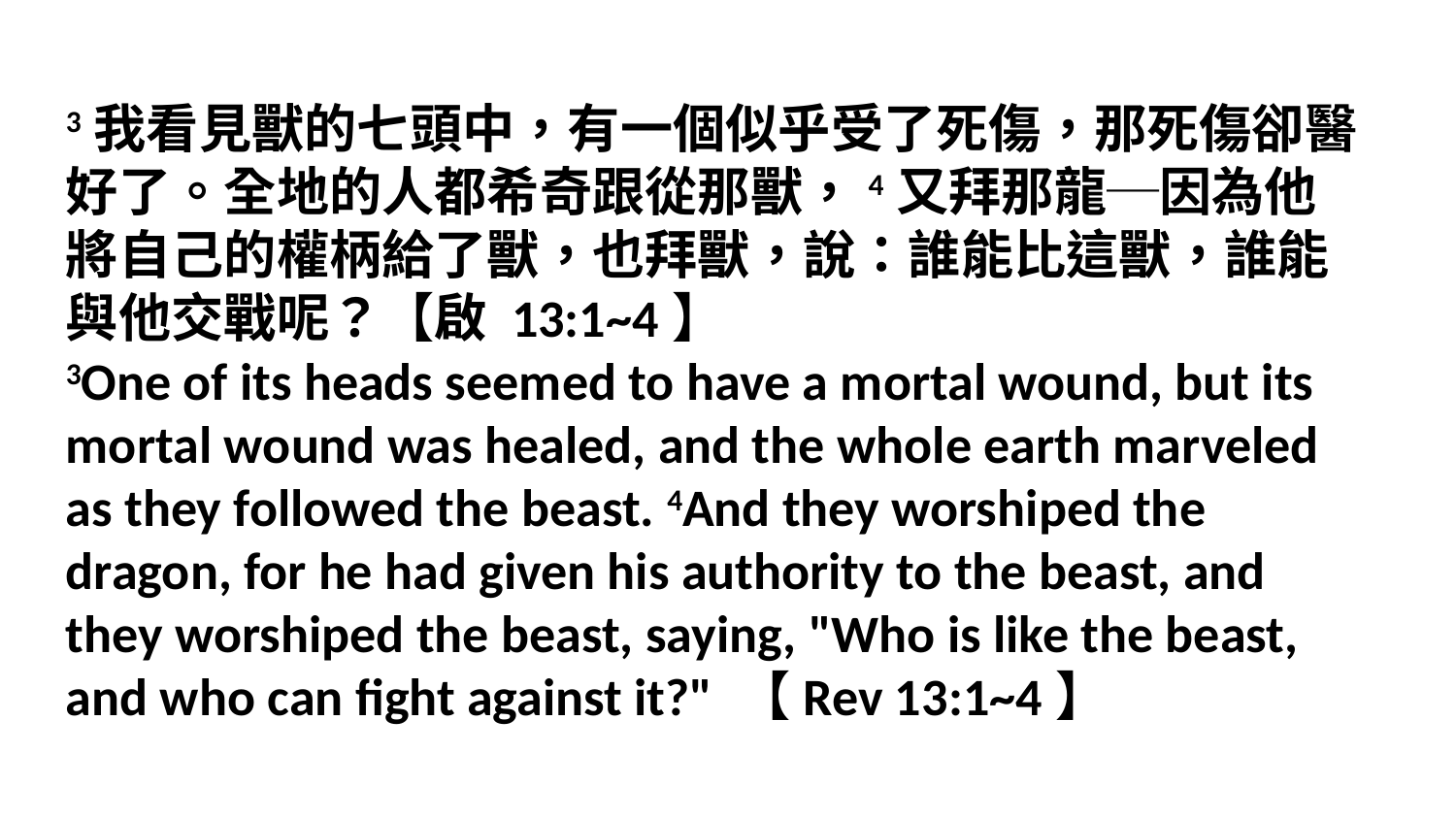

3我看見獸的七頭中，有一個似乎受了死傷，那死傷卻醫好了。全地的人都希奇跟從那獸，4又拜那龍─因為他將自己的權柄給了獸，也拜獸，說：誰能比這獸，誰能與他交戰呢？【啟 13:1~4】
3One of its heads seemed to have a mortal wound, but its mortal wound was healed, and the whole earth marveled as they followed the beast. 4And they worshiped the dragon, for he had given his authority to the beast, and they worshiped the beast, saying, "Who is like the beast, and who can fight against it?" 【Rev 13:1~4】